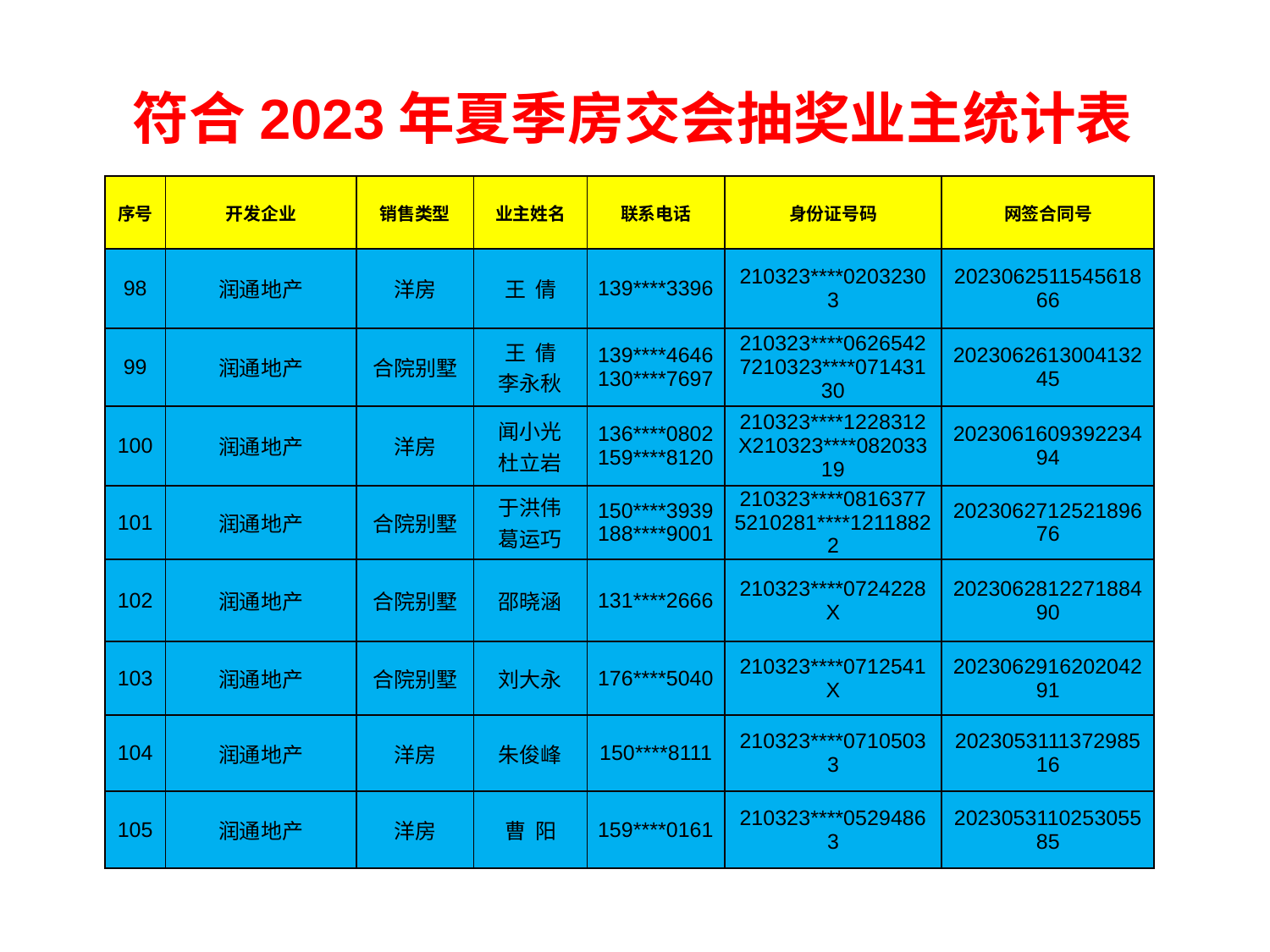

符合2023年夏季房交会抽奖业主统计表
| 序号 | 开发企业 | 销售类型 | 业主姓名 | 联系电话 | 身份证号码 | 网签合同号 |
| --- | --- | --- | --- | --- | --- | --- |
| 98 | 润通地产 | 洋房 | 王 倩 | 139\*\*\*\*3396 | 210323\*\*\*\*02032303 | 202306251154561866 |
| 99 | 润通地产 | 合院别墅 | 王 倩 李永秋 | 139\*\*\*\*4646130\*\*\*\*7697 | 210323\*\*\*\*06265427210323\*\*\*\*07143130 | 202306261300413245 |
| 100 | 润通地产 | 洋房 | 闻小光 杜立岩 | 136\*\*\*\*0802159\*\*\*\*8120 | 210323\*\*\*\*1228312X210323\*\*\*\*08203319 | 202306160939223494 |
| 101 | 润通地产 | 合院别墅 | 于洪伟 葛运巧 | 150\*\*\*\*3939188\*\*\*\*9001 | 210323\*\*\*\*08163775210281\*\*\*\*12118822 | 202306271252189676 |
| 102 | 润通地产 | 合院别墅 | 邵晓涵 | 131\*\*\*\*2666 | 210323\*\*\*\*0724228X | 202306281227188490 |
| 103 | 润通地产 | 合院别墅 | 刘大永 | 176\*\*\*\*5040 | 210323\*\*\*\*0712541X | 202306291620204291 |
| 104 | 润通地产 | 洋房 | 朱俊峰 | 150\*\*\*\*8111 | 210323\*\*\*\*07105033 | 202305311137298516 |
| 105 | 润通地产 | 洋房 | 曹 阳 | 159\*\*\*\*0161 | 210323\*\*\*\*05294863 | 202305311025305585 |